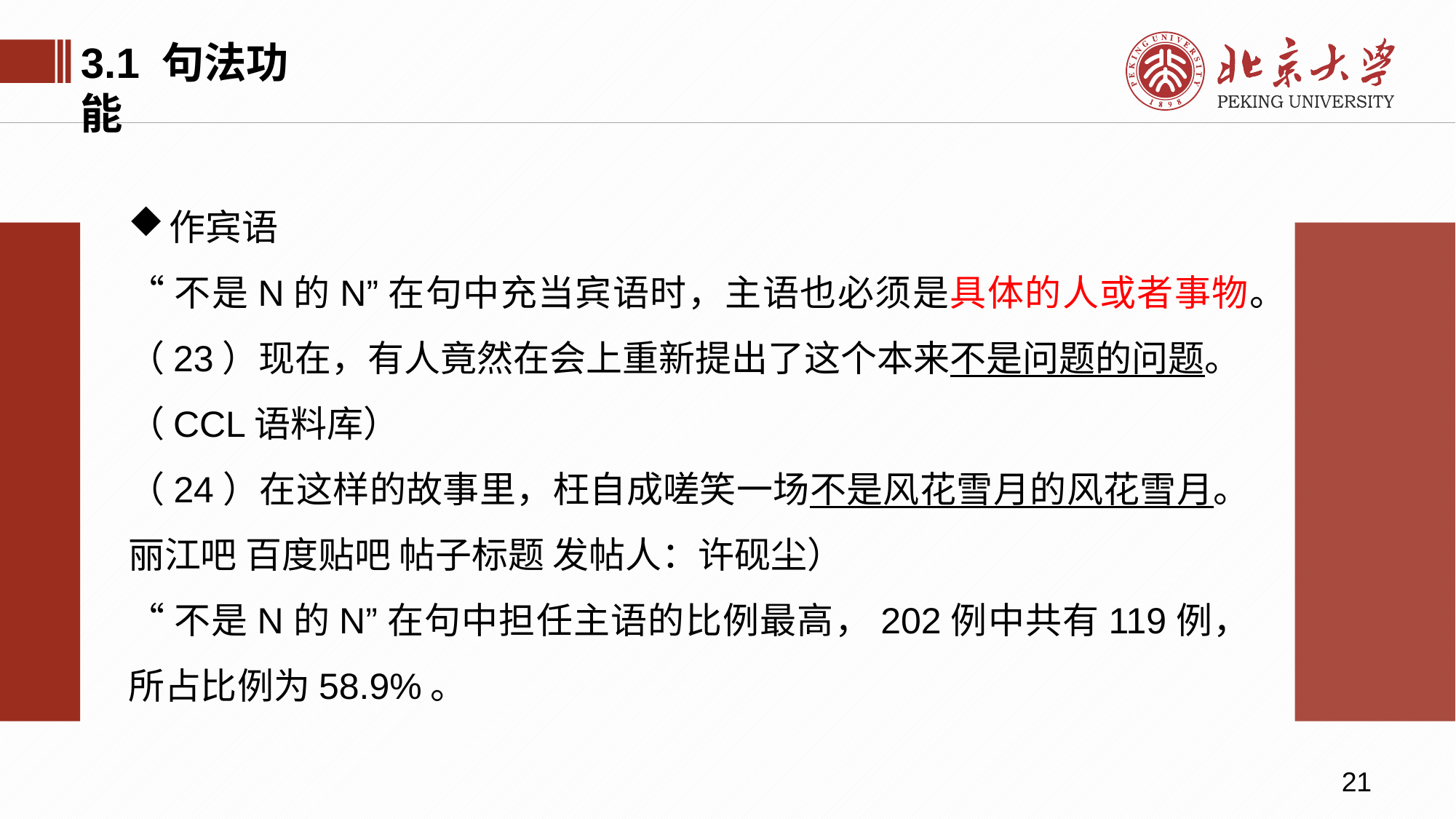

3.1 句法功能
作宾语
“不是N的N”在句中充当宾语时，主语也必须是具体的人或者事物。（23）现在，有人竟然在会上重新提出了这个本来不是问题的问题。
（CCL语料库）
（24）在这样的故事里，枉自成嗟笑一场不是风花雪月的风花雪月。丽江吧 百度贴吧 帖子标题 发帖人：许砚尘）
“不是N的N”在句中担任主语的比例最高，202例中共有119例，所占比例为58.9%。
21